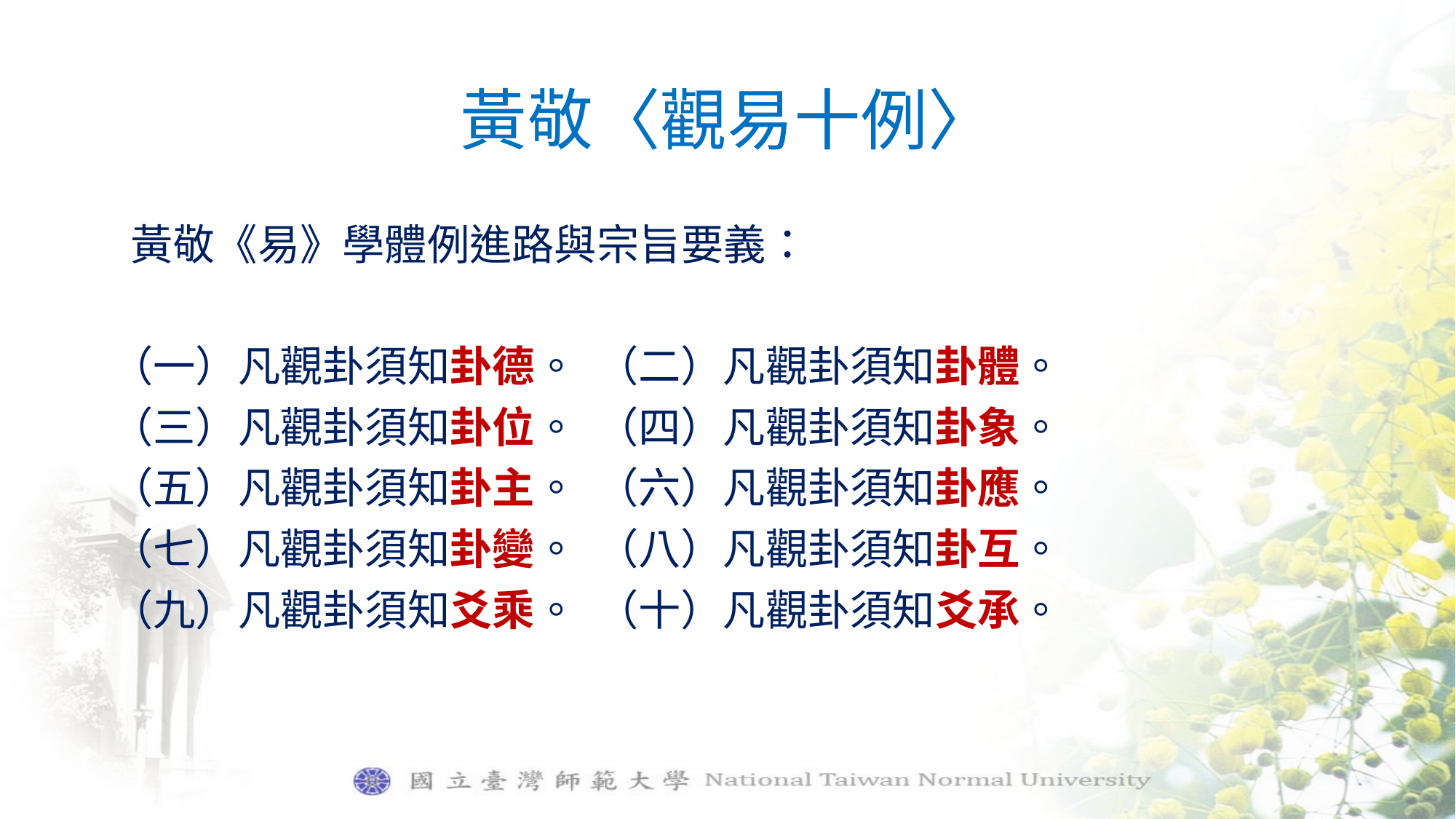

# 黃敬〈觀易十例〉
 黃敬《易》學體例進路與宗旨要義：

（一）凡觀卦須知卦德。  （二）凡觀卦須知卦體。
（三）凡觀卦須知卦位。  （四）凡觀卦須知卦象。
（五）凡觀卦須知卦主。  （六）凡觀卦須知卦應。
（七）凡觀卦須知卦變。  （八）凡觀卦須知卦互。
（九）凡觀卦須知爻乘。  （十）凡觀卦須知爻承。